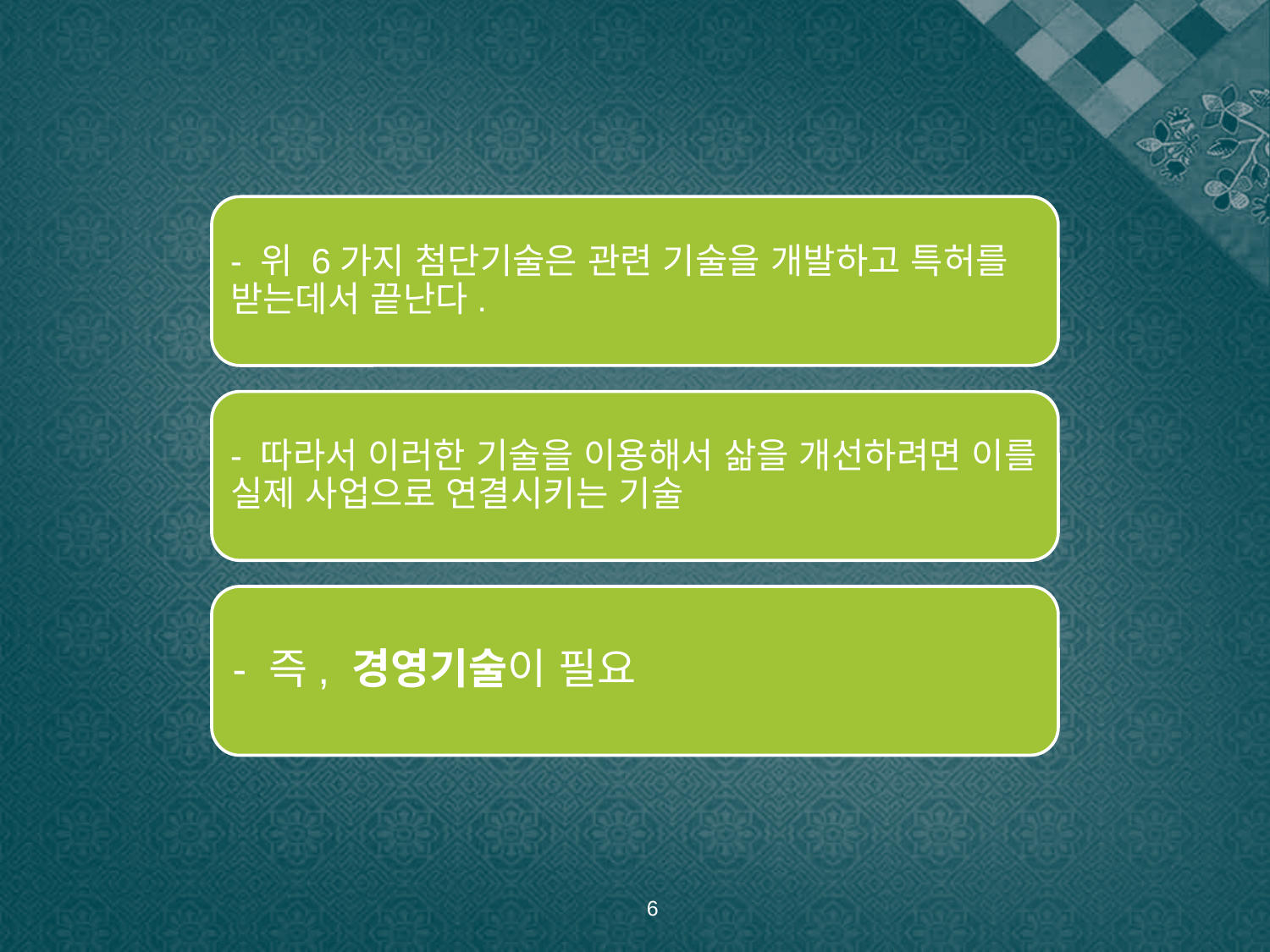

- 위 6가지 첨단기술은 관련 기술을 개발하고 특허를 받는데서 끝난다.
- 따라서 이러한 기술을 이용해서 삶을 개선하려면 이를 실제 사업으로 연결시키는 기술
- 즉, 경영기술이 필요
6